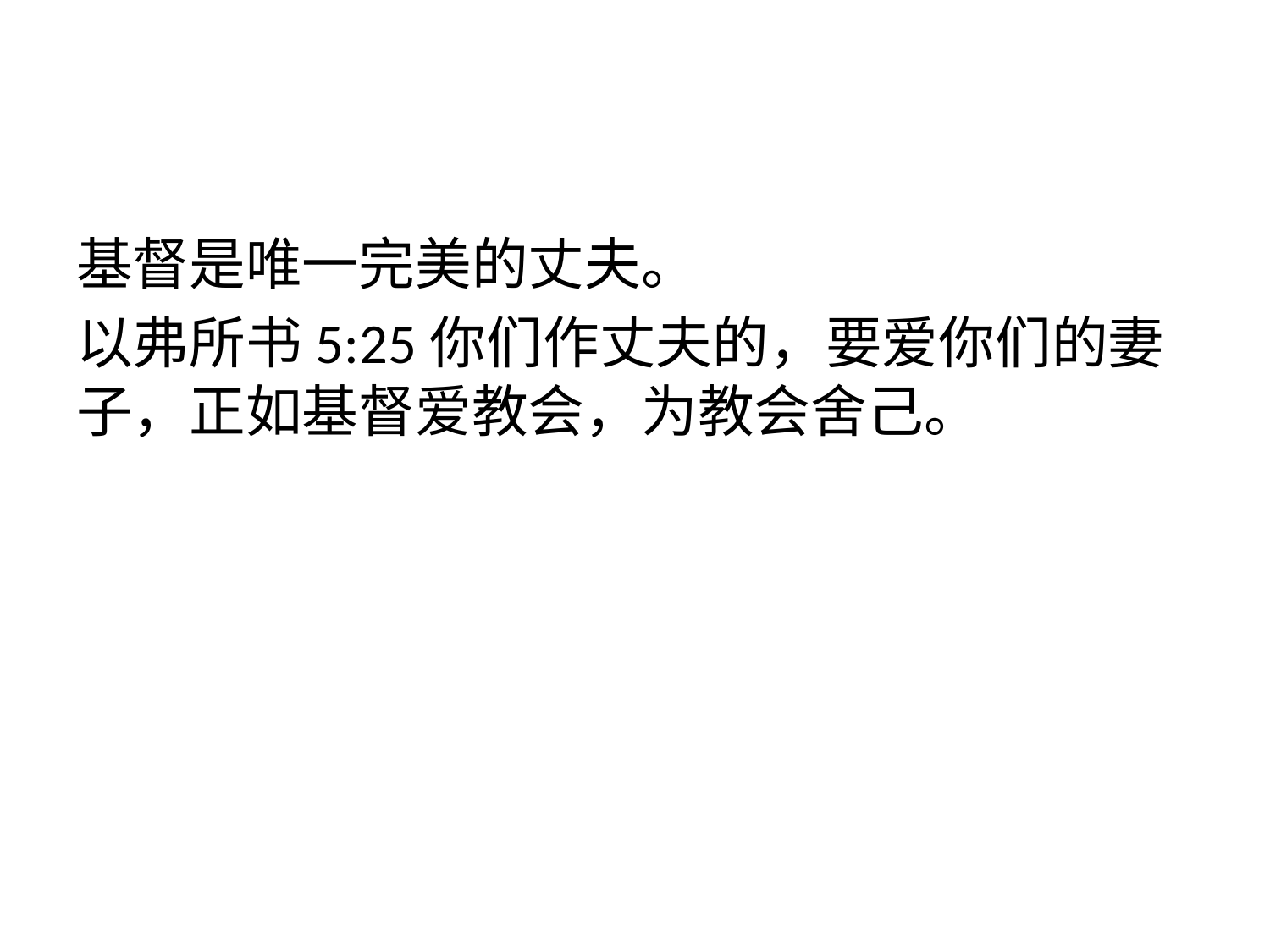

#
基督是唯一完美的丈夫。
以弗所书5:25你们作丈夫的，要爱你们的妻子，正如基督爱教会，为教会舍己。